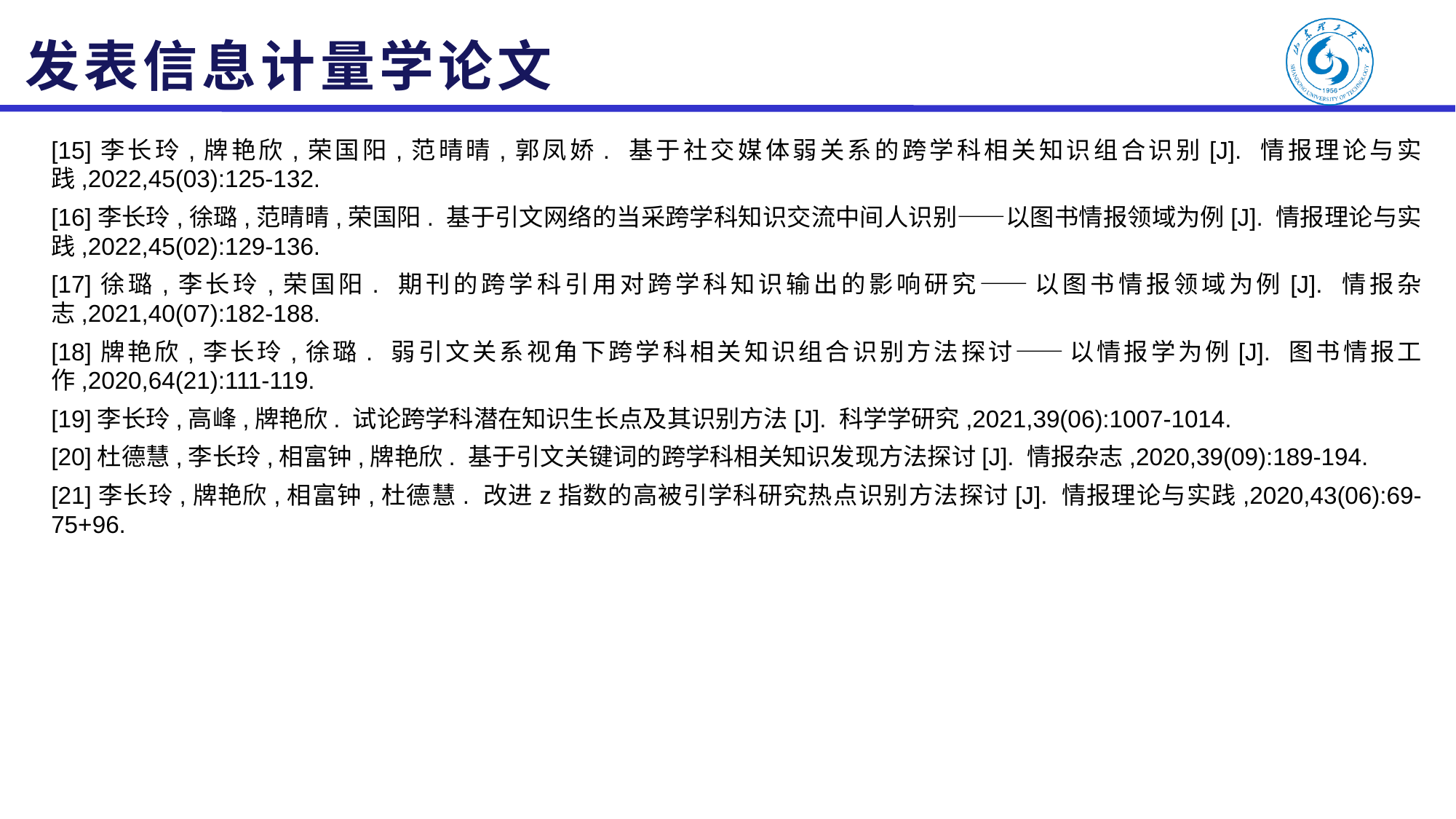

# 发表信息计量学论文
[15]李长玲,牌艳欣,荣国阳,范晴晴,郭凤娇. 基于社交媒体弱关系的跨学科相关知识组合识别[J]. 情报理论与实践,2022,45(03):125-132.
[16]李长玲,徐璐,范晴晴,荣国阳. 基于引文网络的当采跨学科知识交流中间人识别——以图书情报领域为例[J]. 情报理论与实践,2022,45(02):129-136.
[17]徐璐,李长玲,荣国阳. 期刊的跨学科引用对跨学科知识输出的影响研究——以图书情报领域为例[J]. 情报杂志,2021,40(07):182-188.
[18]牌艳欣,李长玲,徐璐. 弱引文关系视角下跨学科相关知识组合识别方法探讨——以情报学为例[J]. 图书情报工作,2020,64(21):111-119.
[19]李长玲,高峰,牌艳欣. 试论跨学科潜在知识生长点及其识别方法[J]. 科学学研究,2021,39(06):1007-1014.
[20]杜德慧,李长玲,相富钟,牌艳欣. 基于引文关键词的跨学科相关知识发现方法探讨[J]. 情报杂志,2020,39(09):189-194.
[21]李长玲,牌艳欣,相富钟,杜德慧. 改进z指数的高被引学科研究热点识别方法探讨[J]. 情报理论与实践,2020,43(06):69-75+96.